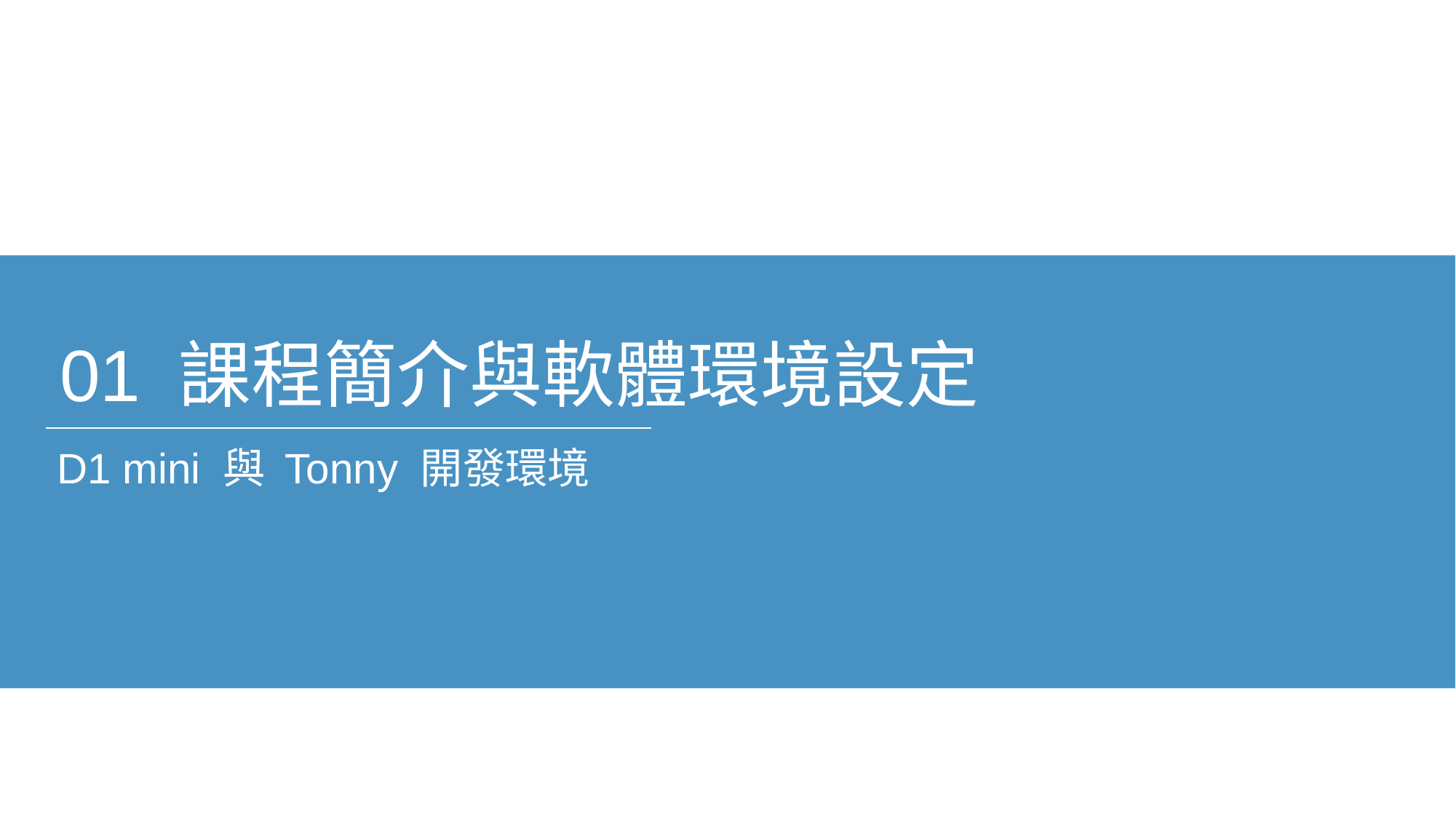

01 課程簡介與軟體環境設定
D1 mini 與 Tonny 開發環境